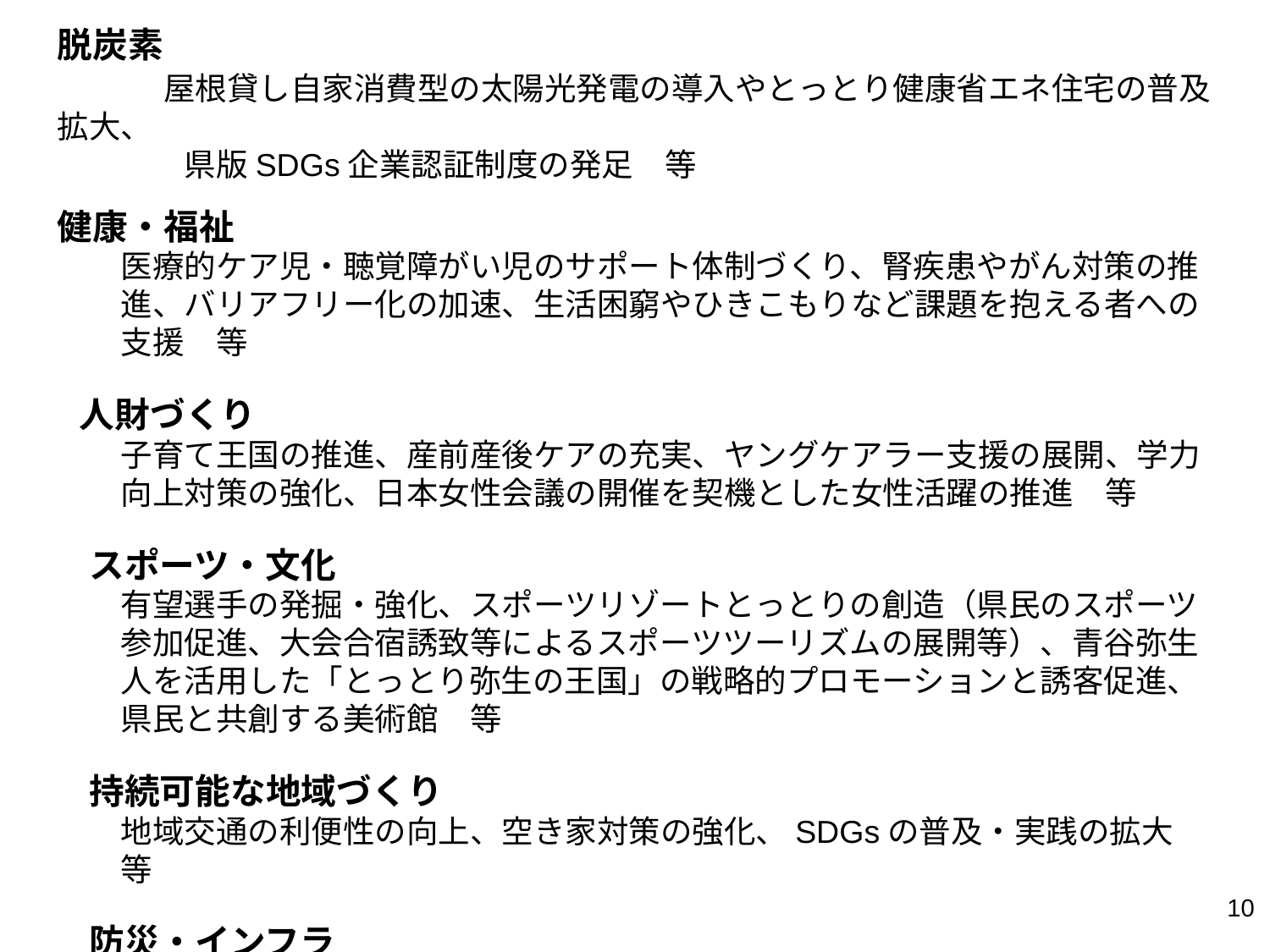

脱炭素
　　　屋根貸し自家消費型の太陽光発電の導入やとっとり健康省エネ住宅の普及拡大、
　　　　県版SDGs企業認証制度の発足　等
健康・福祉
医療的ケア児・聴覚障がい児のサポート体制づくり、腎疾患やがん対策の推進、バリアフリー化の加速、生活困窮やひきこもりなど課題を抱える者への支援　等
  人財づくり
子育て王国の推進、産前産後ケアの充実、ヤングケアラー支援の展開、学力向上対策の強化、日本女性会議の開催を契機とした女性活躍の推進　等
　スポーツ・文化
有望選手の発掘・強化、スポーツリゾートとっとりの創造（県民のスポーツ参加促進、大会合宿誘致等によるスポーツツーリズムの展開等）、青谷弥生人を活用した「とっとり弥生の王国」の戦略的プロモーションと誘客促進、県民と共創する美術館　等
　持続可能な地域づくり
地域交通の利便性の向上、空き家対策の強化、SDGsの普及・実践の拡大　等
　防災・インフラ
斜面の安全確保対策の推進、流域治水対策の全県展開、広域避難の推進、インフラ維持管理におけるDX推進　等
10